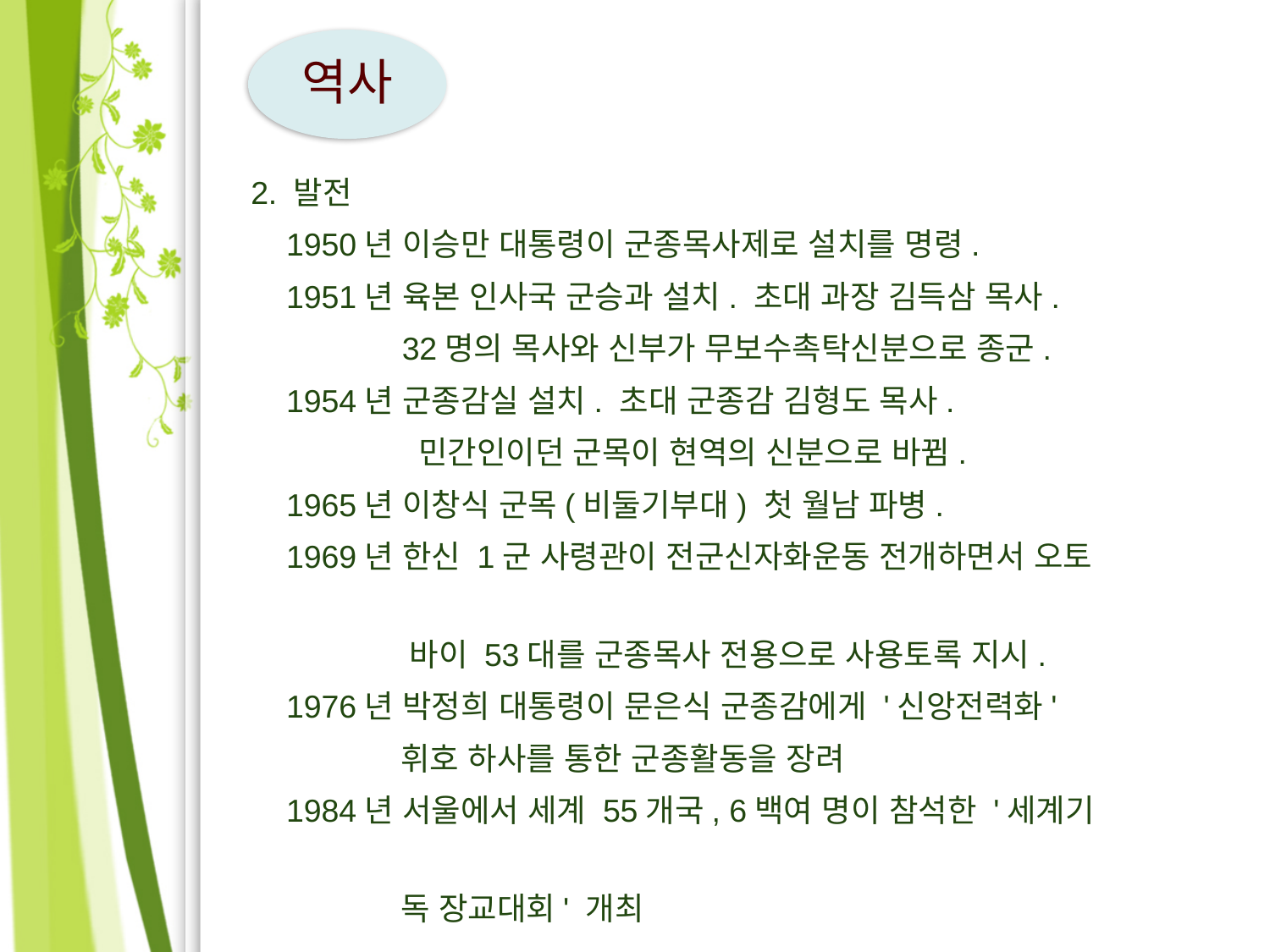

역사
2. 발전
    1950년 이승만 대통령이 군종목사제로 설치를 명령.
    1951년 육본 인사국 군승과 설치. 초대 과장 김득삼 목사.
                 32명의 목사와 신부가 무보수촉탁신분으로 종군.
    1954년 군종감실 설치. 초대 군종감 김형도 목사.
                  민간인이던 군목이 현역의 신분으로 바뀜.
    1965년 이창식 군목(비둘기부대) 첫 월남 파병.
    1969년 한신 1군 사령관이 전군신자화운동 전개하면서 오토
                 바이 53대를 군종목사 전용으로 사용토록 지시.
    1976년 박정희 대통령이 문은식 군종감에게 '신앙전력화'
                휘호 하사를 통한 군종활동을 장려
    1984년 서울에서 세계 55개국, 6백여 명이 참석한 '세계기
                독 장교대회' 개최